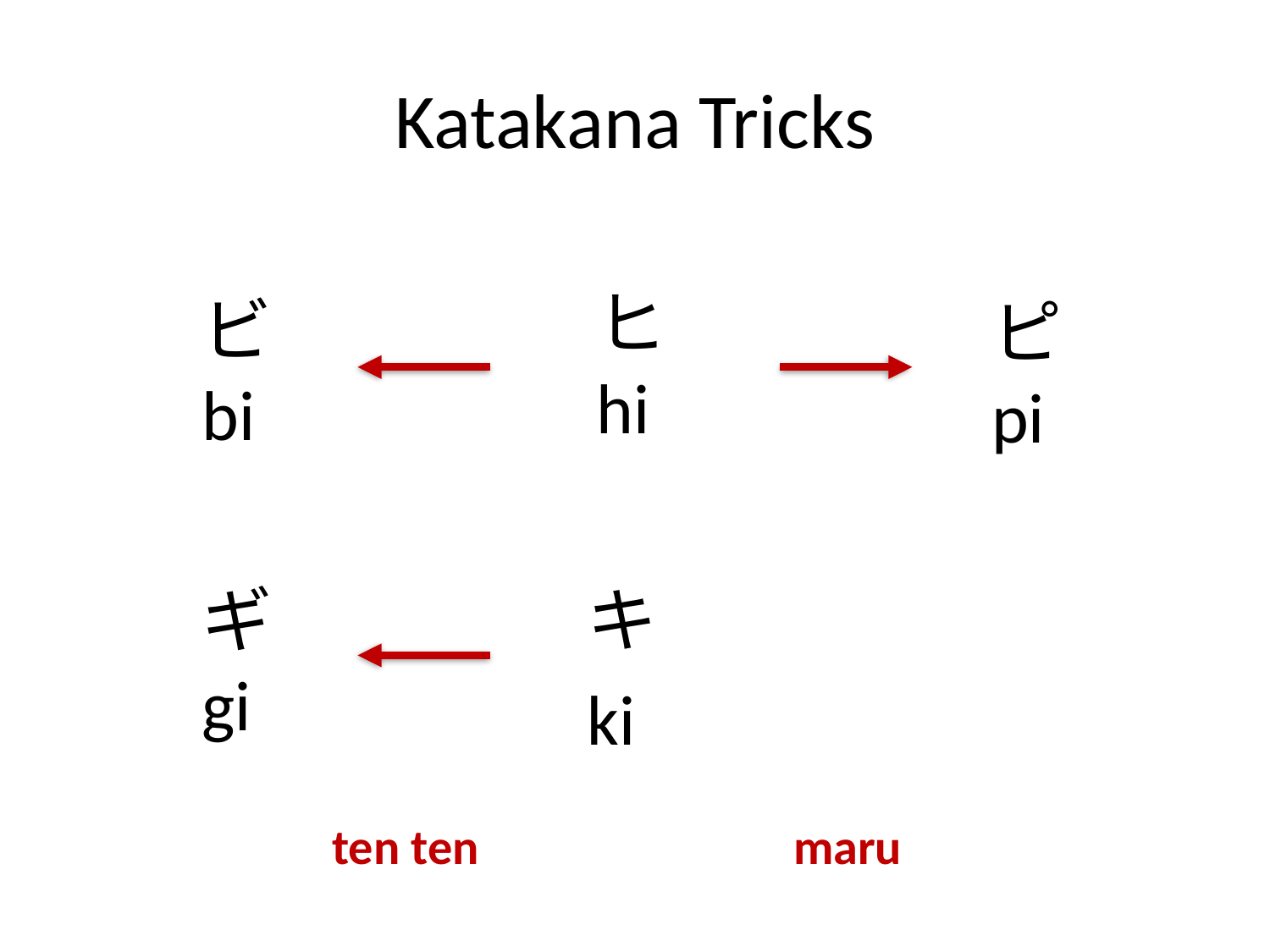

# Katakana Tricks
ヒhi
ビbi
ピpi
ギgi
キ
ki
ten ten
maru